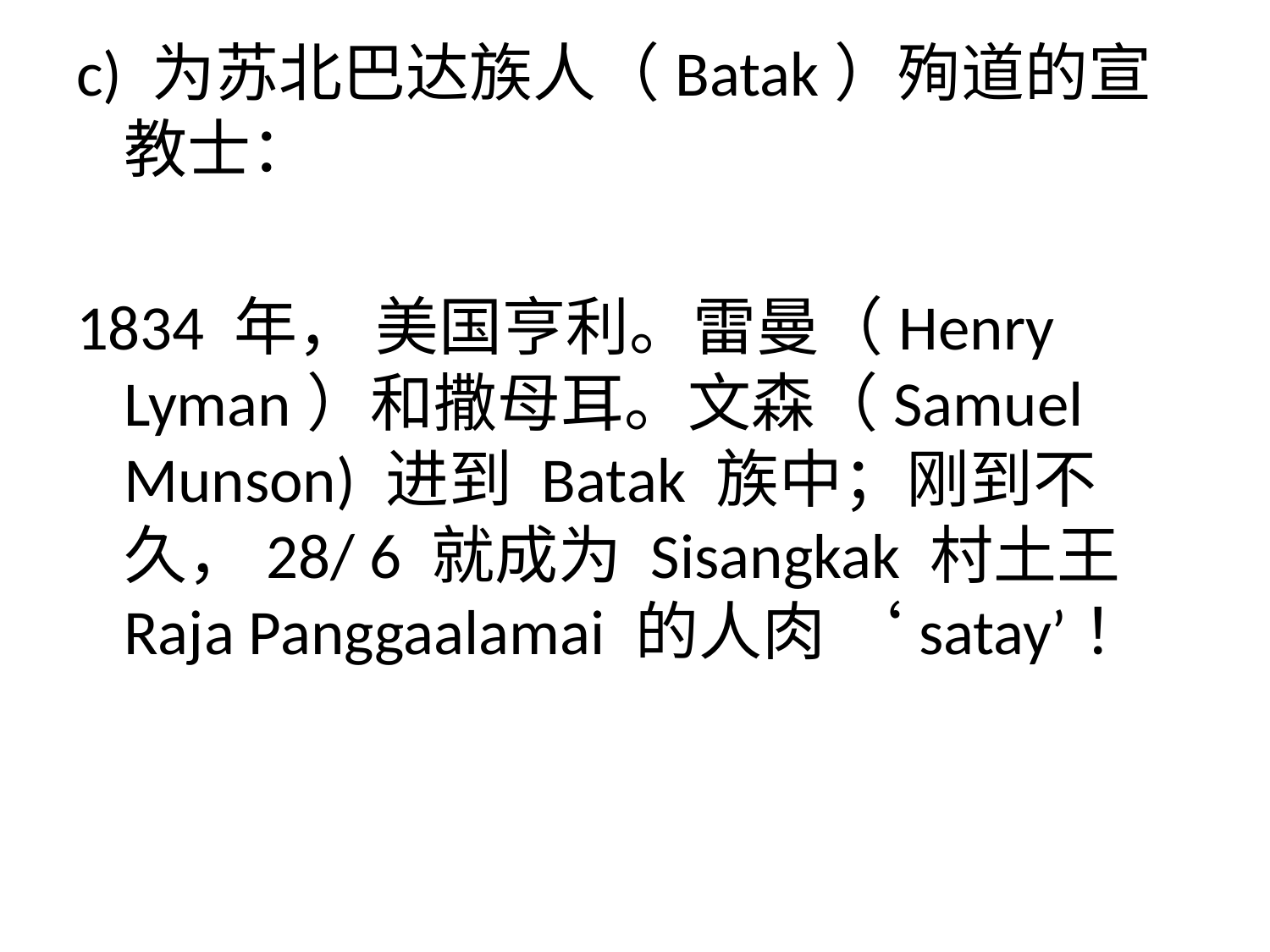

c) 为苏北巴达族人（Batak）殉道的宣教士：

1834 年， 美国亨利。雷曼（Henry Lyman）和撒母耳。文森（Samuel Munson) 进到 Batak 族中；刚到不久，28/ 6 就成为 Sisangkak 村土王 Raja Panggaalamai 的人肉 ‘satay’！